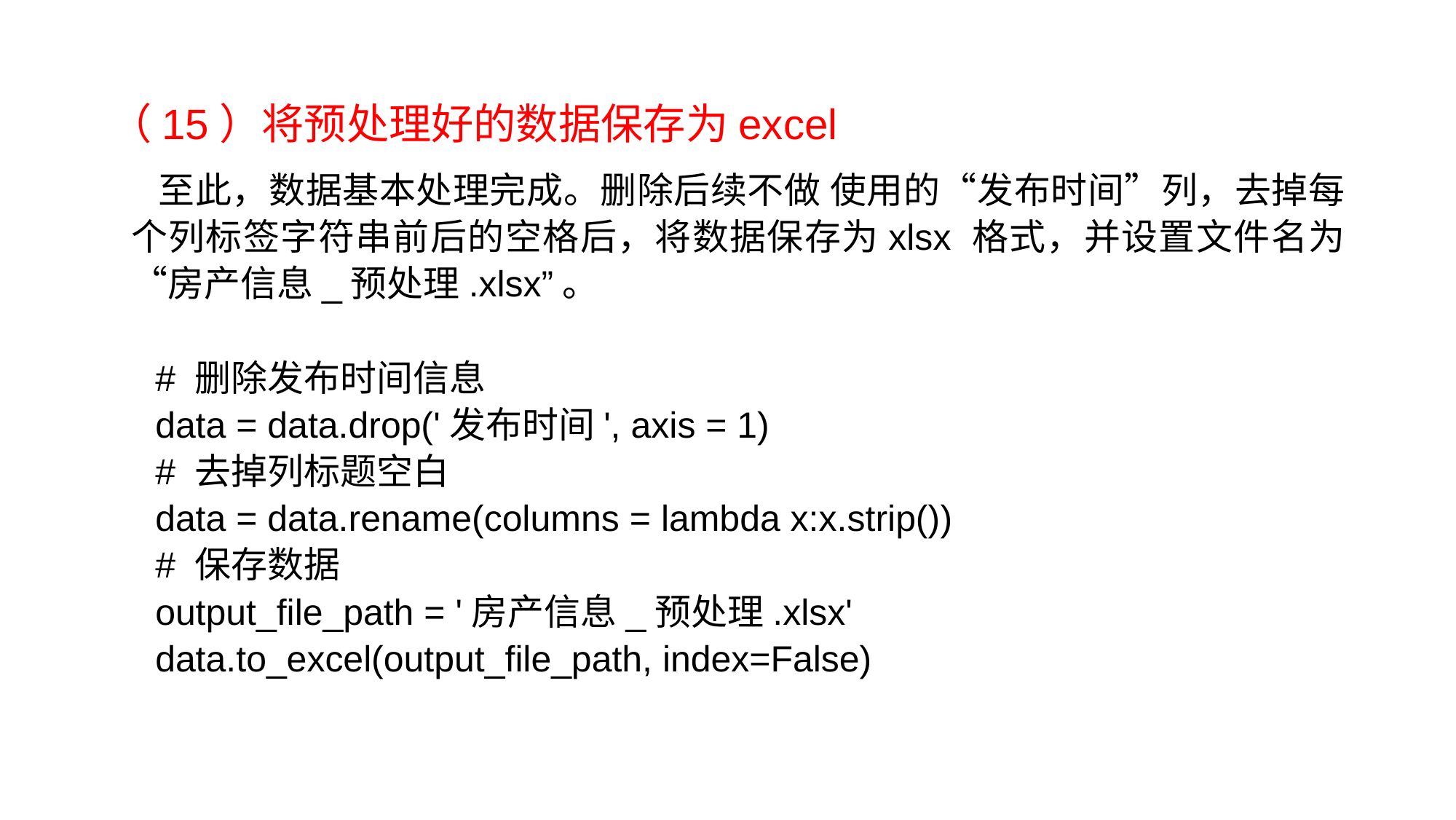

（15）将预处理好的数据保存为excel
至此，数据基本处理完成。删除后续不做 使用的“发布时间”列，去掉每个列标签字符串前后的空格后，将数据保存为xlsx 格式，并设置文件名为“房产信息_预处理.xlsx”。
# 删除发布时间信息
data = data.drop('发布时间', axis = 1)
# 去掉列标题空白
data = data.rename(columns = lambda x:x.strip())
# 保存数据
output_file_path = '房产信息_预处理.xlsx'
data.to_excel(output_file_path, index=False)

TEXT  add here
TEXT  add here
TEXT  add here